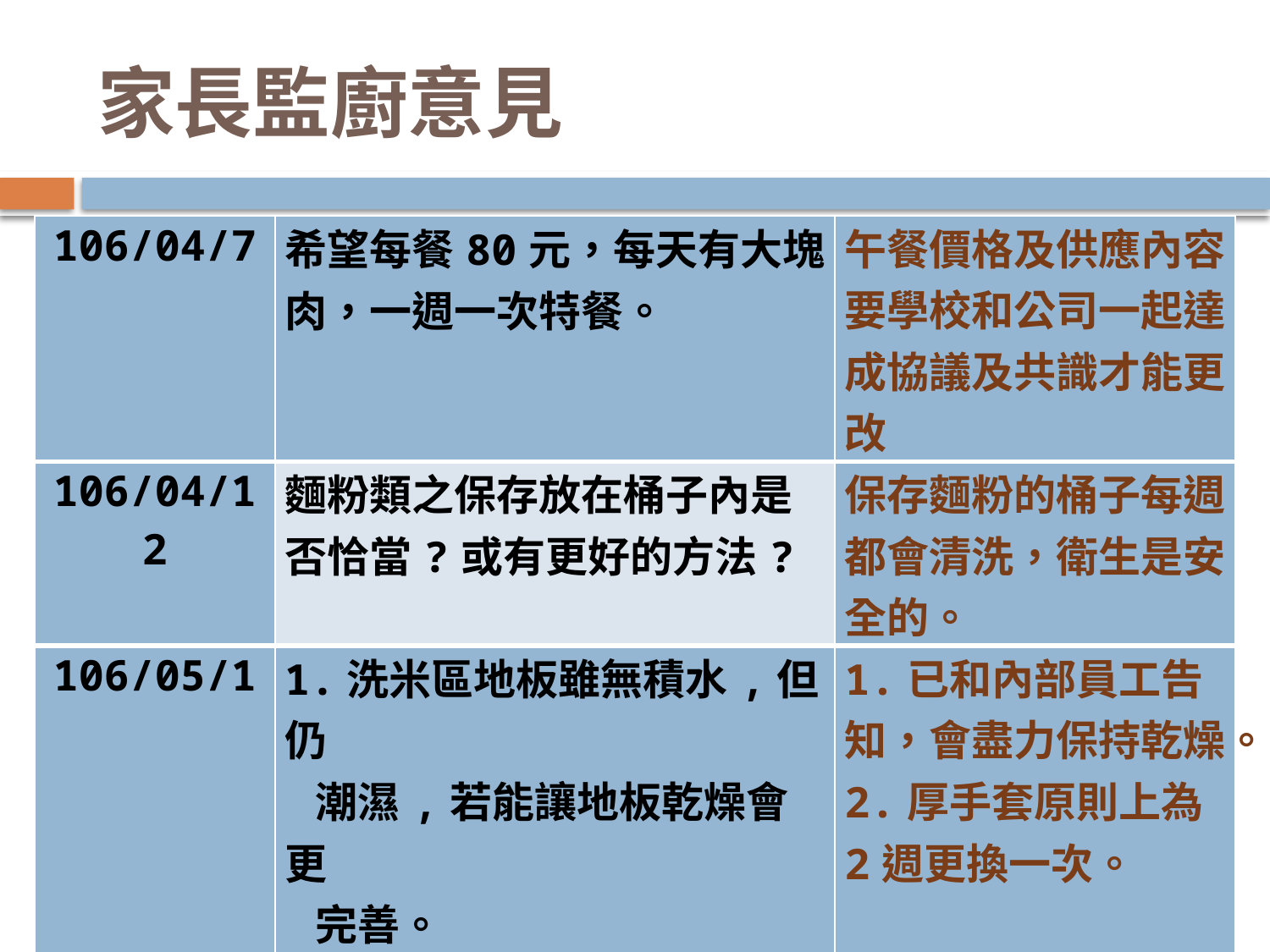

# 家長監廚意見
| 106/04/7 | 希望每餐80元，每天有大塊肉，一週一次特餐。 | 午餐價格及供應內容要學校和公司一起達成協議及共識才能更改 |
| --- | --- | --- |
| 106/04/12 | 麵粉類之保存放在桶子內是否恰當?或有更好的方法? | 保存麵粉的桶子每週都會清洗，衛生是安全的。 |
| 106/05/1 | 1.洗米區地板雖無積水,但仍 潮濕,若能讓地板乾燥會更 完善。 2.厚手套不知多久更新一次? 希望可以經常更新。 | 1.已和內部員工告知，會盡力保持乾燥。 2.厚手套原則上為2週更換一次。 |